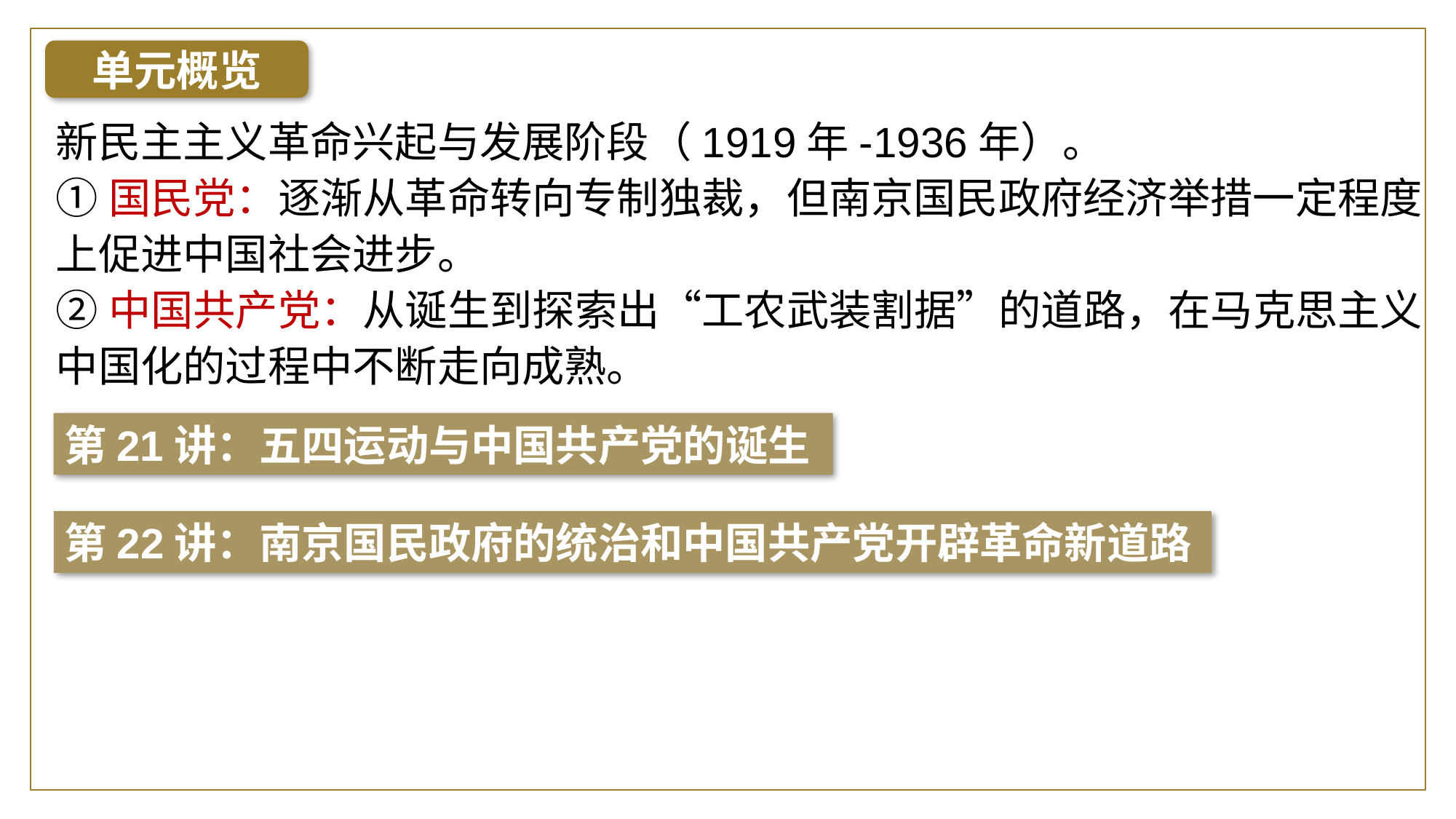

单元概览
新民主主义革命兴起与发展阶段（1919年-1936年）。
①国民党：逐渐从革命转向专制独裁，但南京国民政府经济举措一定程度上促进中国社会进步。
②中国共产党：从诞生到探索出“工农武装割据”的道路，在马克思主义中国化的过程中不断走向成熟。
第21讲：五四运动与中国共产党的诞生
第22讲：南京国民政府的统治和中国共产党开辟革命新道路